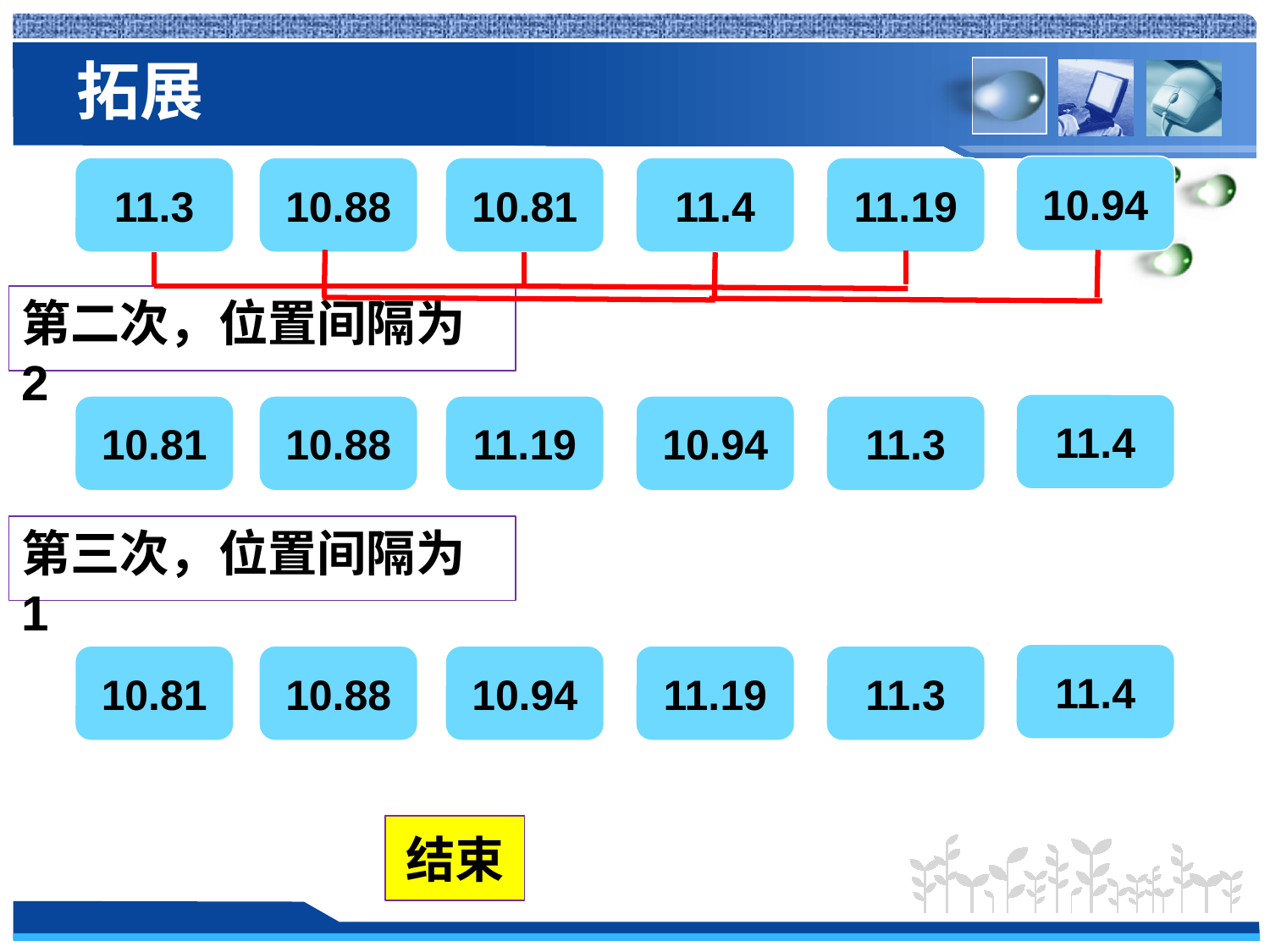

# 拓展
10.94
11.3
10.88
10.81
11.4
11.19
第二次，位置间隔为2
11.4
10.81
10.88
11.19
10.94
11.3
第三次，位置间隔为1
11.4
10.81
10.88
10.94
11.19
11.3
结束